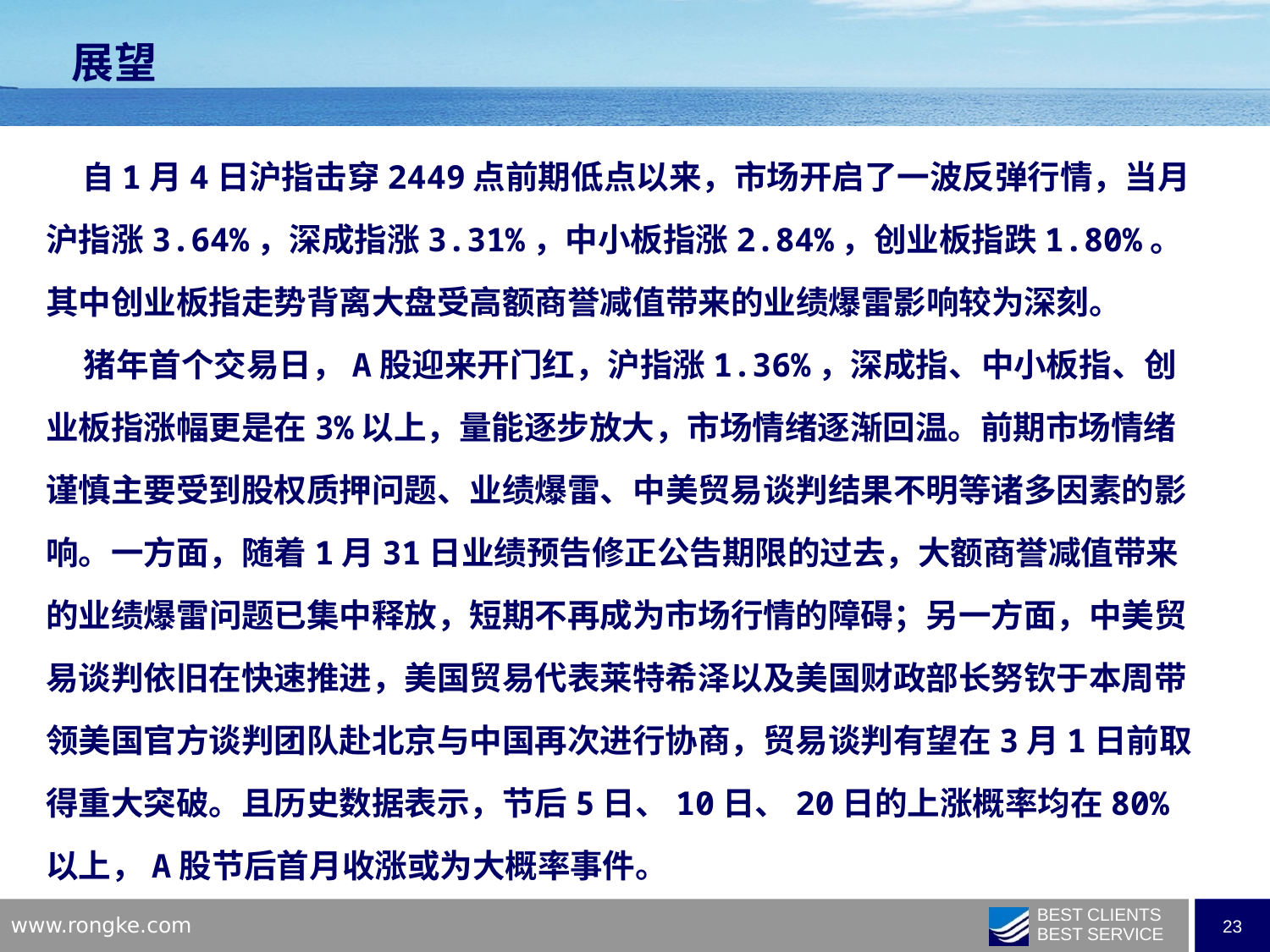

展望
    自1月4日沪指击穿2449点前期低点以来，市场开启了一波反弹行情，当月沪指涨3.64%，深成指涨3.31%，中小板指涨2.84%，创业板指跌1.80%。其中创业板指走势背离大盘受高额商誉减值带来的业绩爆雷影响较为深刻。
    猪年首个交易日，A股迎来开门红，沪指涨1.36%，深成指、中小板指、创业板指涨幅更是在3%以上，量能逐步放大，市场情绪逐渐回温。前期市场情绪谨慎主要受到股权质押问题、业绩爆雷、中美贸易谈判结果不明等诸多因素的影响。一方面，随着1月31日业绩预告修正公告期限的过去，大额商誉减值带来的业绩爆雷问题已集中释放，短期不再成为市场行情的障碍；另一方面，中美贸易谈判依旧在快速推进，美国贸易代表莱特希泽以及美国财政部长努钦于本周带领美国官方谈判团队赴北京与中国再次进行协商，贸易谈判有望在3月1日前取得重大突破。且历史数据表示，节后5日、10日、20日的上涨概率均在80%以上，A股节后首月收涨或为大概率事件。